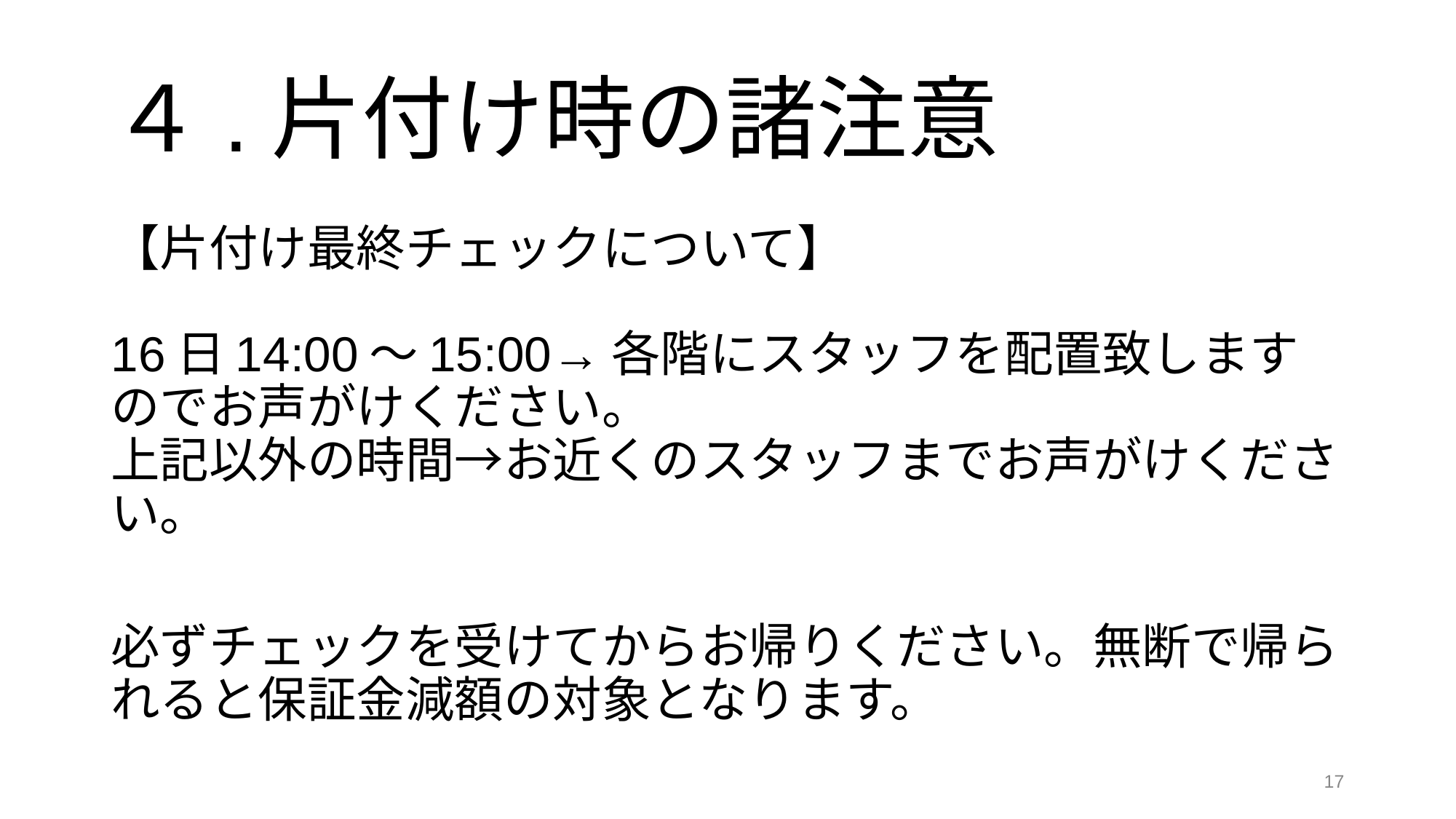

# ４.片付け時の諸注意
【片付け最終チェックについて】

16日14:00～15:00→各階にスタッフを配置致しますのでお声がけください。
上記以外の時間→お近くのスタッフまでお声がけください。

必ずチェックを受けてからお帰りください。無断で帰られると保証金減額の対象となります。
17